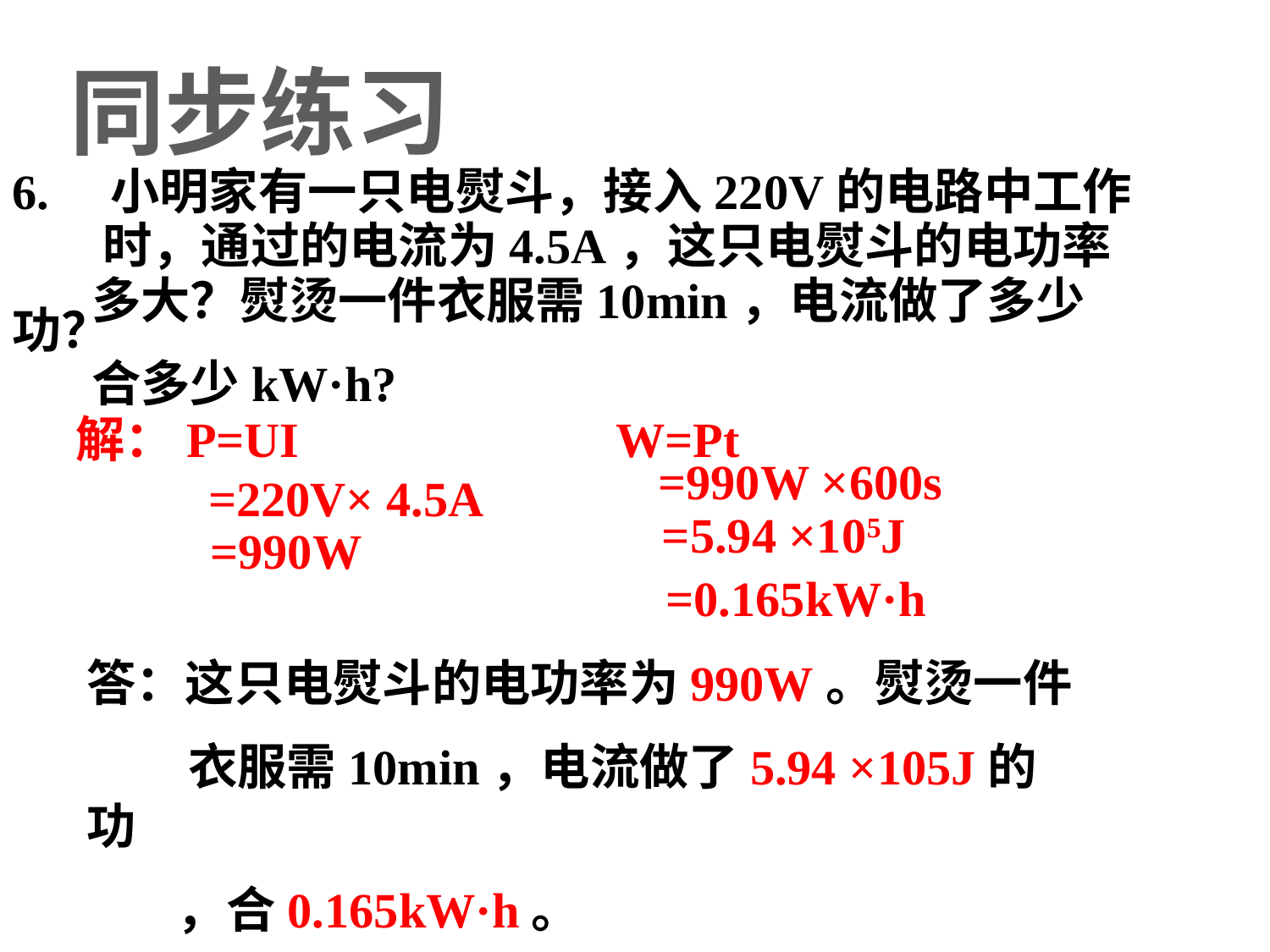

同步练习
6.    小明家有一只电熨斗，接入220V的电路中工作
       时，通过的电流为4.5A，这只电熨斗的电功率
      多大？熨烫一件衣服需10min，电流做了多少功？
      合多少kW·h?
解：P=UI
=220V× 4.5A
=990W
W=Pt
=990W ×600s
=5.94 ×105J
=0.165kW·h
答：这只电熨斗的电功率为990W。熨烫一件
        衣服需10min，电流做了5.94 ×105J的功
       ，合0.165kW·h。